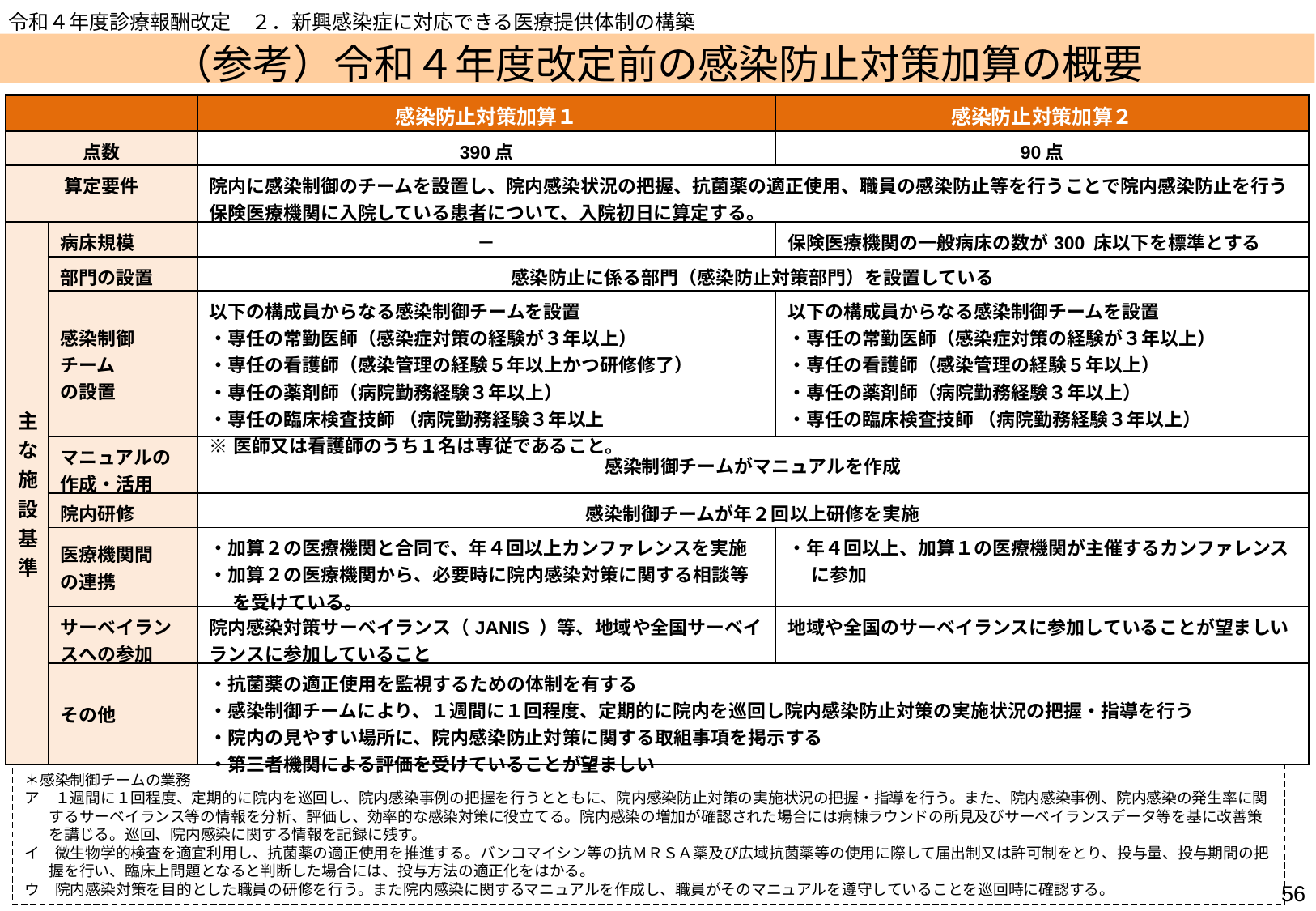

令和４年度診療報酬改定　２．新興感染症に対応できる医療提供体制の構築

（参考）令和４年度改定前の感染防止対策加算の概要
|  |  | 感染防止対策加算１ | 感染防止対策加算２ |
| --- | --- | --- | --- |
| 点数 |  | 390点 | 90点 |
| 算定要件 |  | 院内に感染制御のチームを設置し、院内感染状況の把握、抗菌薬の適正使用、職員の感染防止等を行うことで院内感染防止を行う保険医療機関に入院している患者について、入院初日に算定する。 |  |
| 主 な 施 設 基 準 | 病床規模 | － | 保険医療機関の一般病床の数が300 床以下を標準とする |
|  | 部門の設置 | 感染防止に係る部門（感染防止対策部門）を設置している |  |
|  | 感染制御 チーム の設置 | 以下の構成員からなる感染制御チームを設置 ・専任の常勤医師（感染症対策の経験が３年以上） ・専任の看護師（感染管理の経験５年以上かつ研修修了） ・専任の薬剤師（病院勤務経験３年以上） ・専任の臨床検査技師 （病院勤務経験３年以上 ※医師又は看護師のうち１名は専従であること。 | 以下の構成員からなる感染制御チームを設置 ・専任の常勤医師（感染症対策の経験が３年以上） ・専任の看護師（感染管理の経験５年以上） ・専任の薬剤師（病院勤務経験３年以上） ・専任の臨床検査技師 （病院勤務経験３年以上） |
|  | マニュアルの 作成・活用 | 感染制御チームがマニュアルを作成 |  |
|  | 院内研修 | 感染制御チームが年２回以上研修を実施 |  |
|  | 医療機関間 の連携 | ・加算２の医療機関と合同で、年４回以上カンファレンスを実施 ・加算２の医療機関から、必要時に院内感染対策に関する相談等を受けている。 | ・年４回以上、加算１の医療機関が主催するカンファレンスに参加 |
|  | サーベイランスへの参加 | 院内感染対策サーベイランス（JANIS ）等、地域や全国サーベイランスに参加していること | 地域や全国のサーベイランスに参加していることが望ましい |
|  | その他 | ・抗菌薬の適正使用を監視するための体制を有する ・感染制御チームにより、１週間に１回程度、定期的に院内を巡回し院内感染防止対策の実施状況の把握・指導を行う ・院内の見やすい場所に、院内感染防止対策に関する取組事項を掲示する ・第三者機関による評価を受けていることが望ましい |  |
＊感染制御チームの業務
ア　１週間に１回程度、定期的に院内を巡回し、院内感染事例の把握を行うとともに、院内感染防止対策の実施状況の把握・指導を行う。また、院内感染事例、院内感染の発生率に関するサーベイランス等の情報を分析、評価し、効率的な感染対策に役立てる。院内感染の増加が確認された場合には病棟ラウンドの所見及びサーベイランスデータ等を基に改善策を講じる。巡回、院内感染に関する情報を記録に残す。
イ　微生物学的検査を適宜利用し、抗菌薬の適正使用を推進する。バンコマイシン等の抗ＭＲＳＡ薬及び広域抗菌薬等の使用に際して届出制又は許可制をとり、投与量、投与期間の把握を行い、臨床上問題となると判断した場合には、投与方法の適正化をはかる。
ウ　院内感染対策を目的とした職員の研修を行う。また院内感染に関するマニュアルを作成し、職員がそのマニュアルを遵守していることを巡回時に確認する。
56